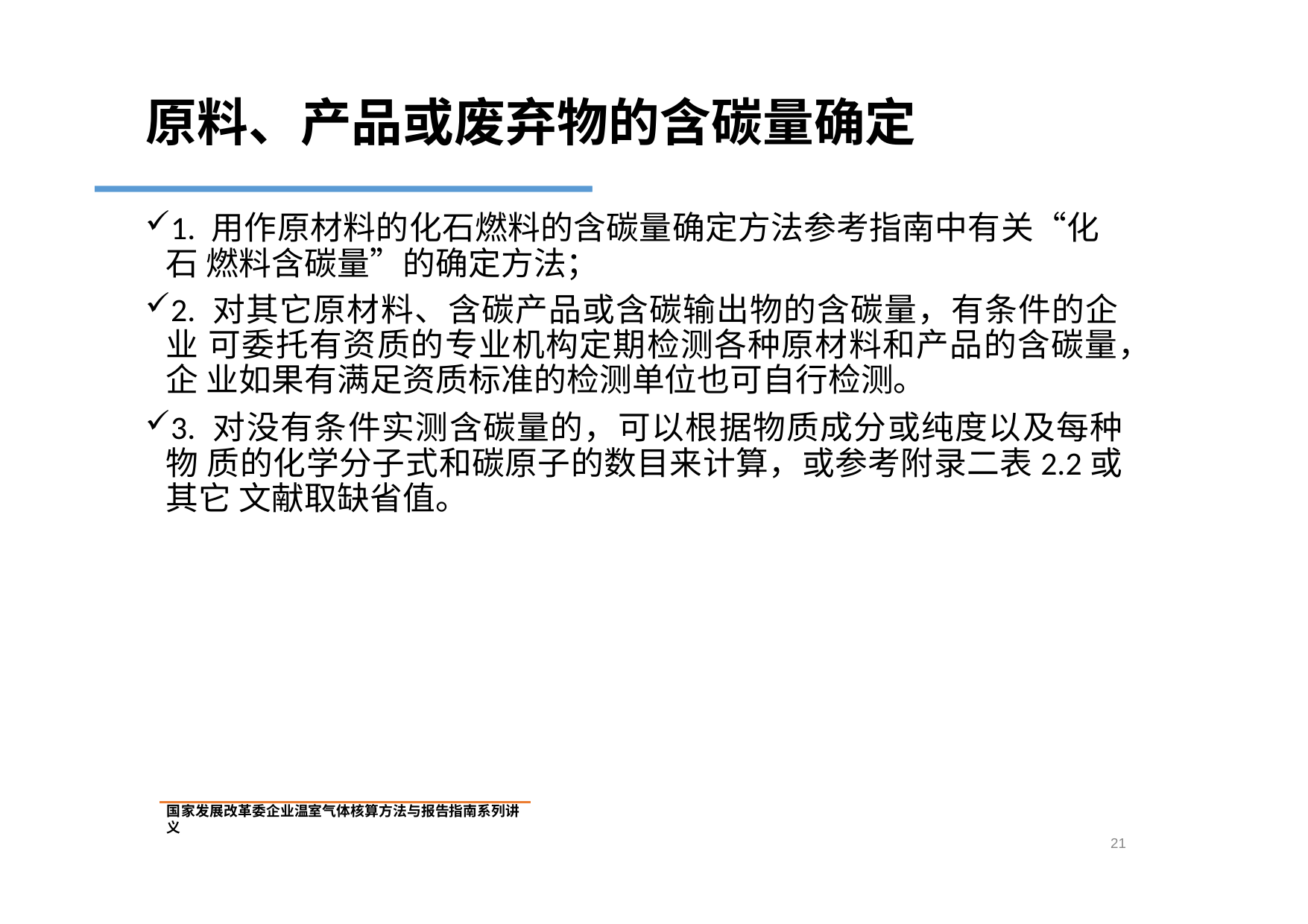

# 原料、产品或废弃物的含碳量确定

1. 用作原材料的化石燃料的含碳量确定方法参考指南中有关“化石 燃料含碳量”的确定方法；
2. 对其它原材料、含碳产品或含碳输出物的含碳量，有条件的企业 可委托有资质的专业机构定期检测各种原材料和产品的含碳量，企 业如果有满足资质标准的检测单位也可自行检测。
3. 对没有条件实测含碳量的，可以根据物质成分或纯度以及每种物 质的化学分子式和碳原子的数目来计算，或参考附录二表2.2或其它 文献取缺省值。
国家发展改革委企业温室气体核算方法与报告指南系列讲义

21